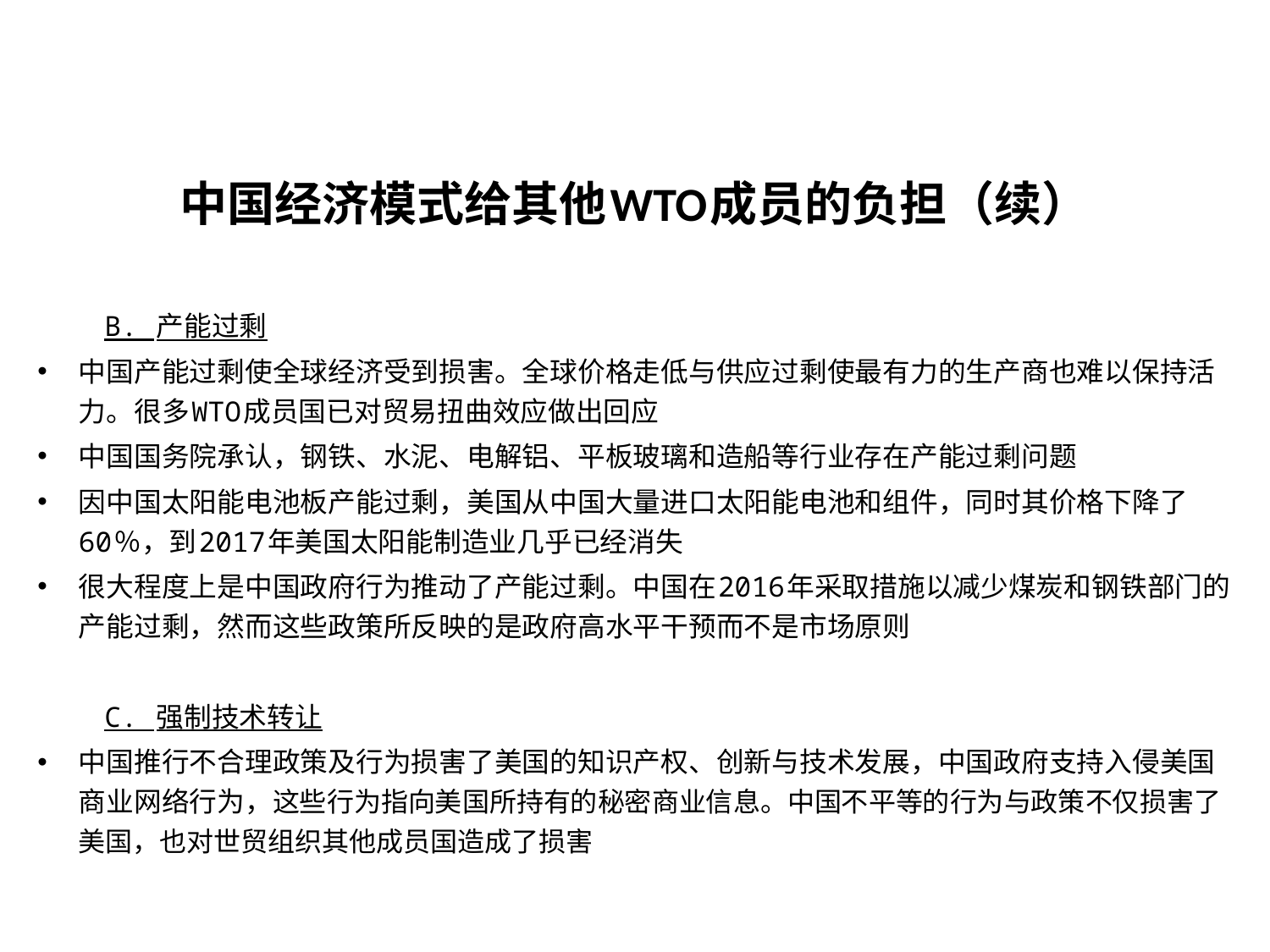

中国经济模式给其他WTO成员的负担（续）

    B. 产能过剩
中国产能过剩使全球经济受到损害。全球价格走低与供应过剩使最有力的生产商也难以保持活力。很多WTO成员国已对贸易扭曲效应做出回应
中国国务院承认，钢铁、水泥、电解铝、平板玻璃和造船等行业存在产能过剩问题
因中国太阳能电池板产能过剩，美国从中国大量进口太阳能电池和组件，同时其价格下降了60％，到2017年美国太阳能制造业几乎已经消失
很大程度上是中国政府行为推动了产能过剩。中国在2016年采取措施以减少煤炭和钢铁部门的产能过剩，然而这些政策所反映的是政府高水平干预而不是市场原则

    C. 强制技术转让
中国推行不合理政策及行为损害了美国的知识产权、创新与技术发展，中国政府支持入侵美国商业网络行为，这些行为指向美国所持有的秘密商业信息。中国不平等的行为与政策不仅损害了美国，也对世贸组织其他成员国造成了损害
IWEP